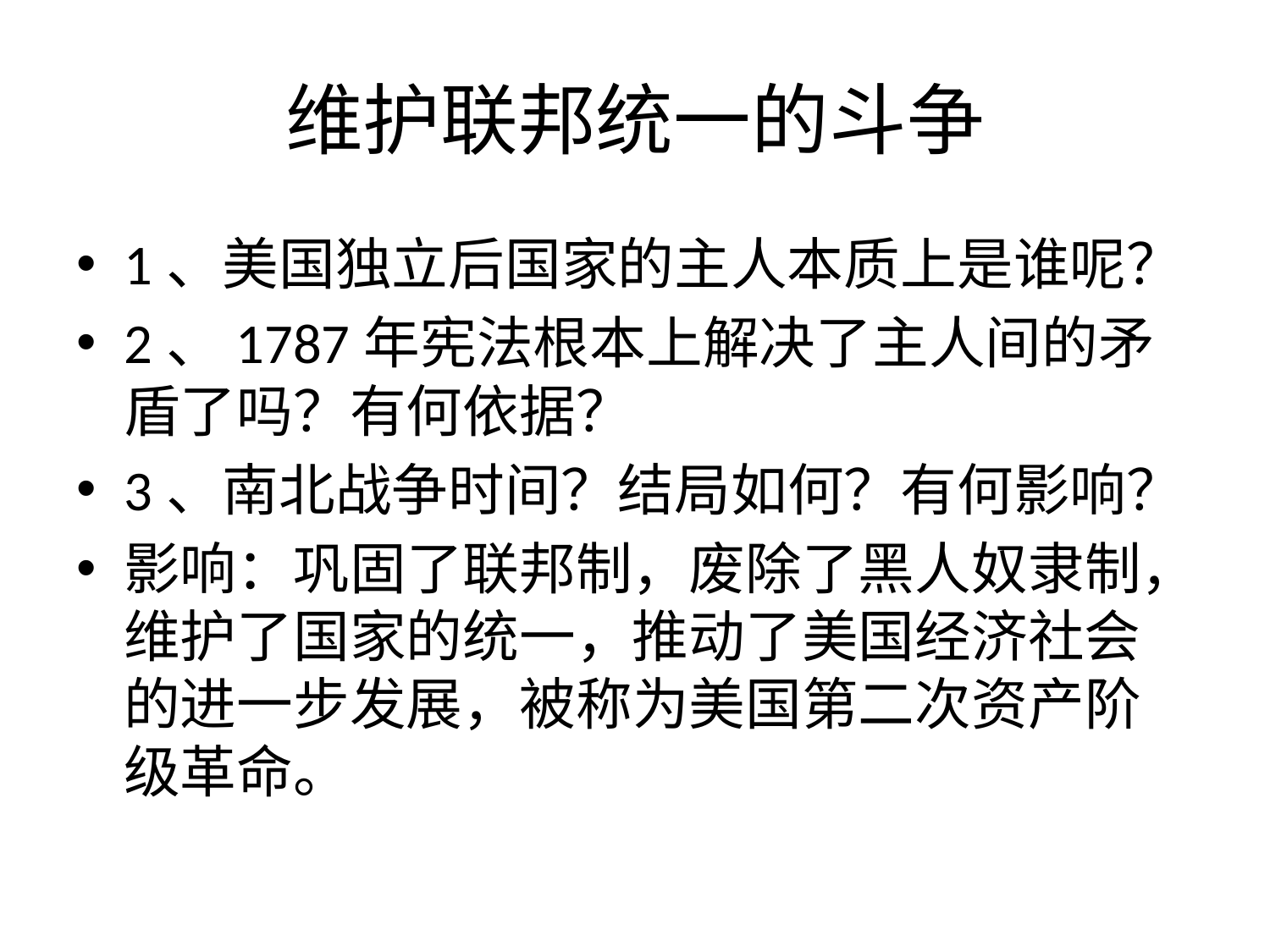

# 维护联邦统一的斗争
1、美国独立后国家的主人本质上是谁呢？
2、1787年宪法根本上解决了主人间的矛盾了吗？有何依据？
3、南北战争时间？结局如何？有何影响？
影响：巩固了联邦制，废除了黑人奴隶制，维护了国家的统一，推动了美国经济社会的进一步发展，被称为美国第二次资产阶级革命。